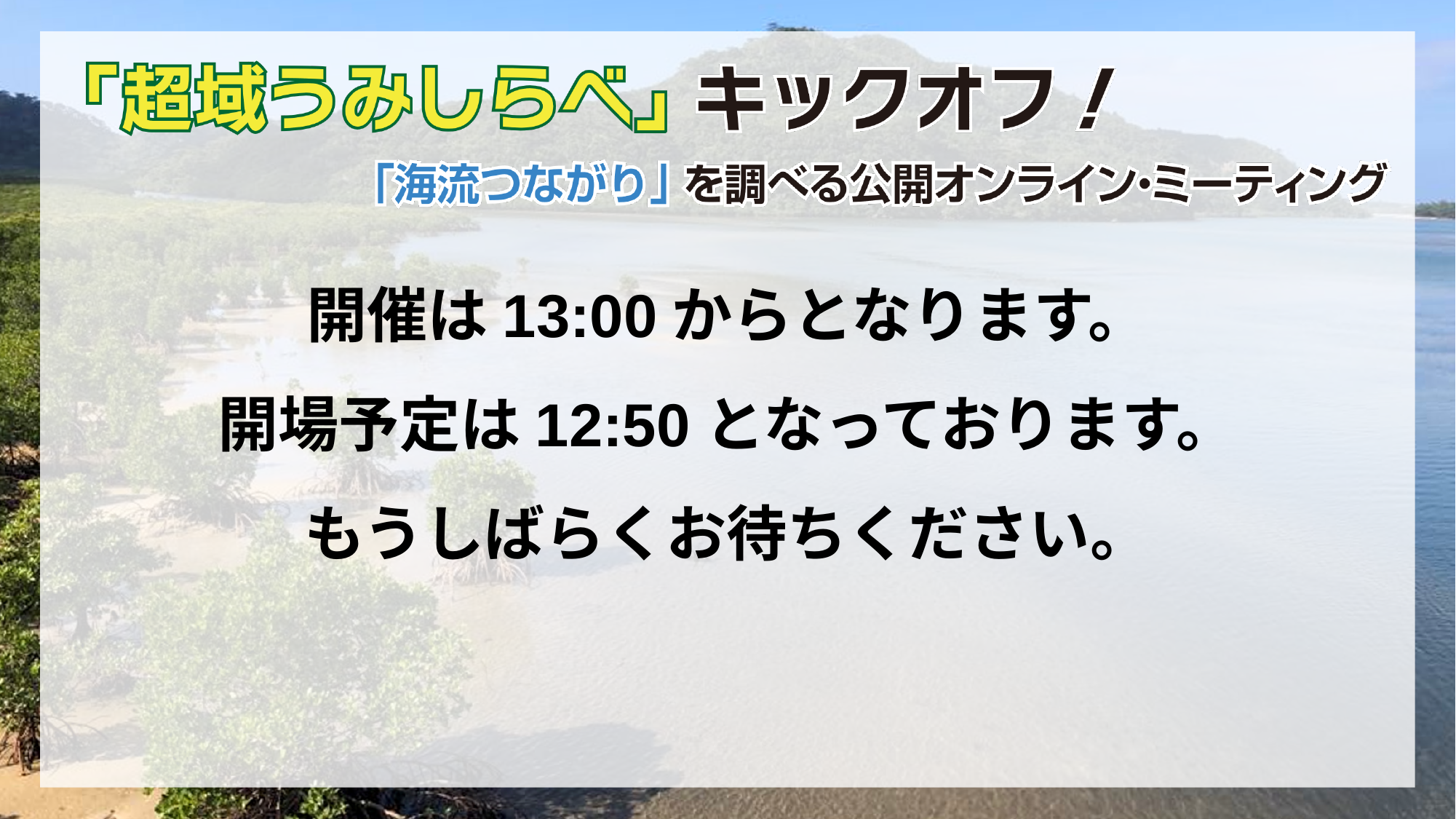

開催は13:00からとなります。
開場予定は12:50となっております。
もうしばらくお待ちください。